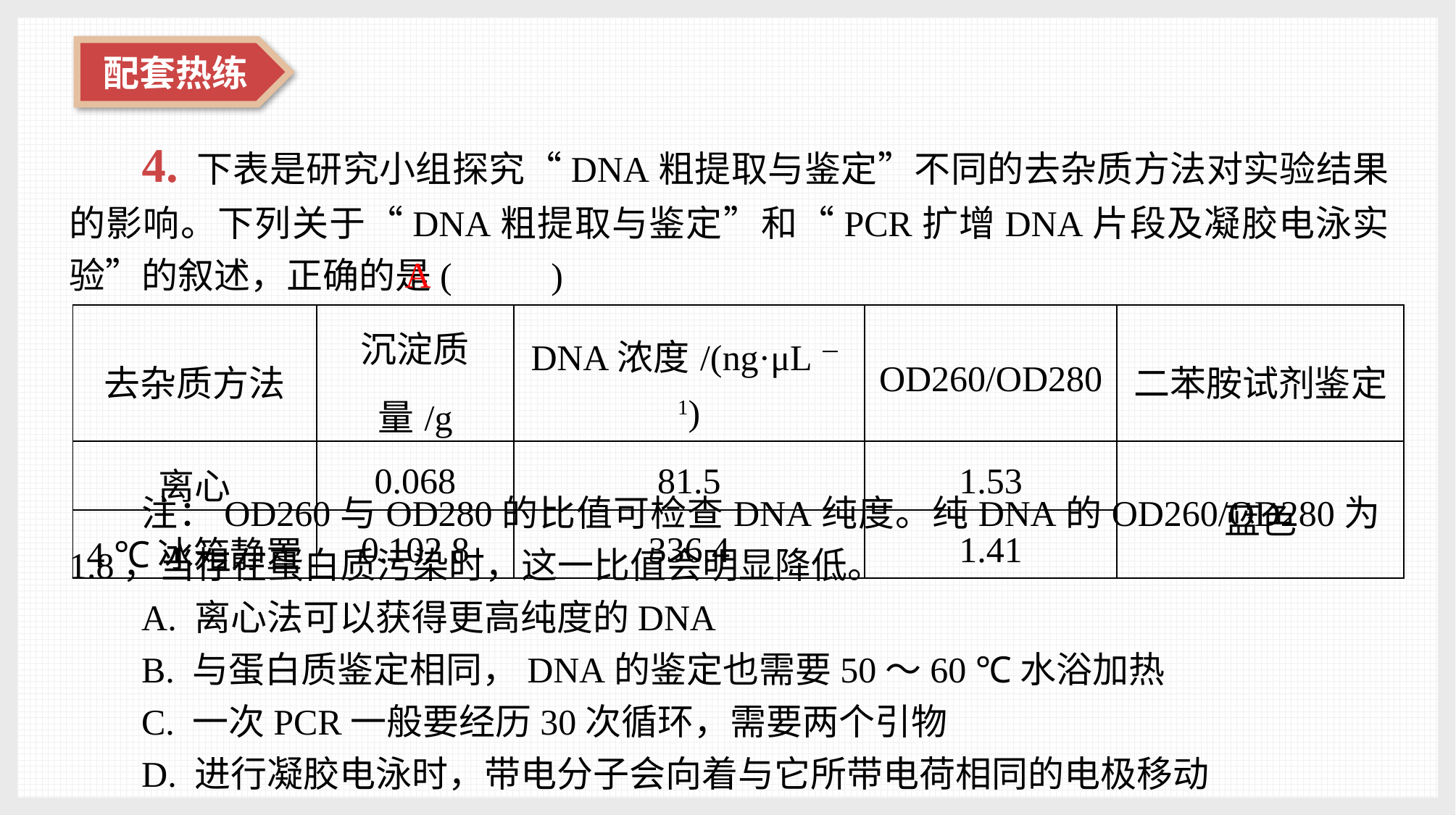

4. 下表是研究小组探究“DNA粗提取与鉴定”不同的去杂质方法对实验结果的影响。下列关于“DNA粗提取与鉴定”和“PCR扩增DNA片段及凝胶电泳实验”的叙述，正确的是(　 　)
A
| 去杂质方法 | 沉淀质量/g | DNA浓度/(ng·μL－1) | OD260/OD280 | 二苯胺试剂鉴定 |
| --- | --- | --- | --- | --- |
| 离心 | 0.068 | 81.5 | 1.53 | 蓝色 |
| 4 ℃冰箱静置 | 0.102 8 | 336.4 | 1.41 |  |
注：OD260与OD280的比值可检查DNA纯度。纯DNA的OD260/OD280为1.8，当存在蛋白质污染时，这一比值会明显降低。
A. 离心法可以获得更高纯度的DNA
B. 与蛋白质鉴定相同，DNA的鉴定也需要50～60 ℃水浴加热
C. 一次PCR一般要经历30次循环，需要两个引物
D. 进行凝胶电泳时，带电分子会向着与它所带电荷相同的电极移动